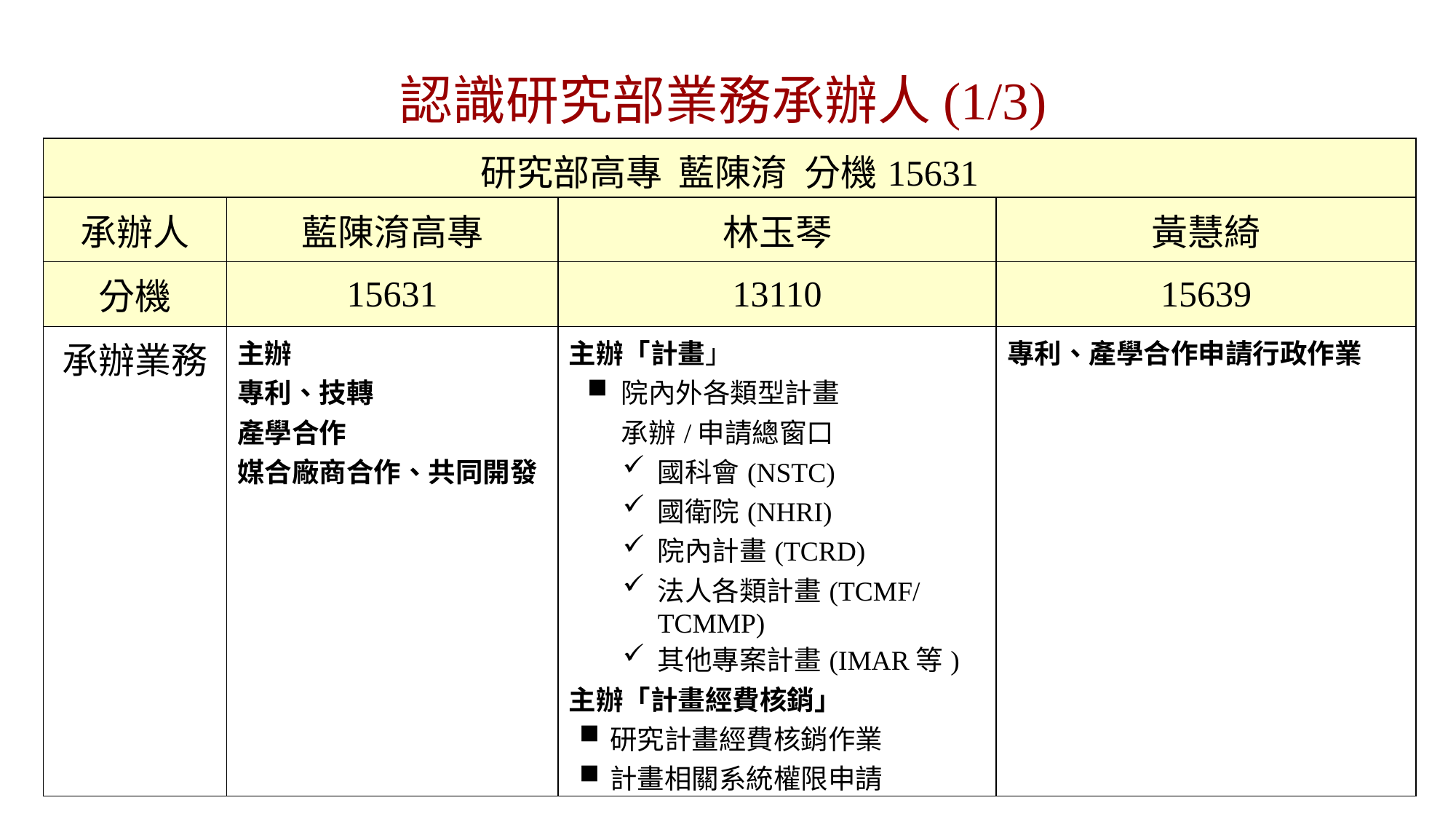

認識研究部業務承辦人(1/3)
| 研究部高專 藍陳淯 分機15631 |  |  |  |
| --- | --- | --- | --- |
| 承辦人 | 藍陳淯高專 | 林玉琴 | 黃慧綺 |
| 分機 | 15631 | 13110 | 15639 |
| 承辦業務 | 主辦 專利、技轉 產學合作 媒合廠商合作、共同開發 | 主辦「計畫」 院內外各類型計畫 承辦/申請總窗口 國科會(NSTC) 國衛院(NHRI) 院內計畫(TCRD) 法人各類計畫(TCMF/TCMMP) 其他專案計畫(IMAR等) 主辦「計畫經費核銷」 研究計畫經費核銷作業 計畫相關系統權限申請 經費核銷系統解說與系統除錯 | 專利、產學合作申請行政作業 |